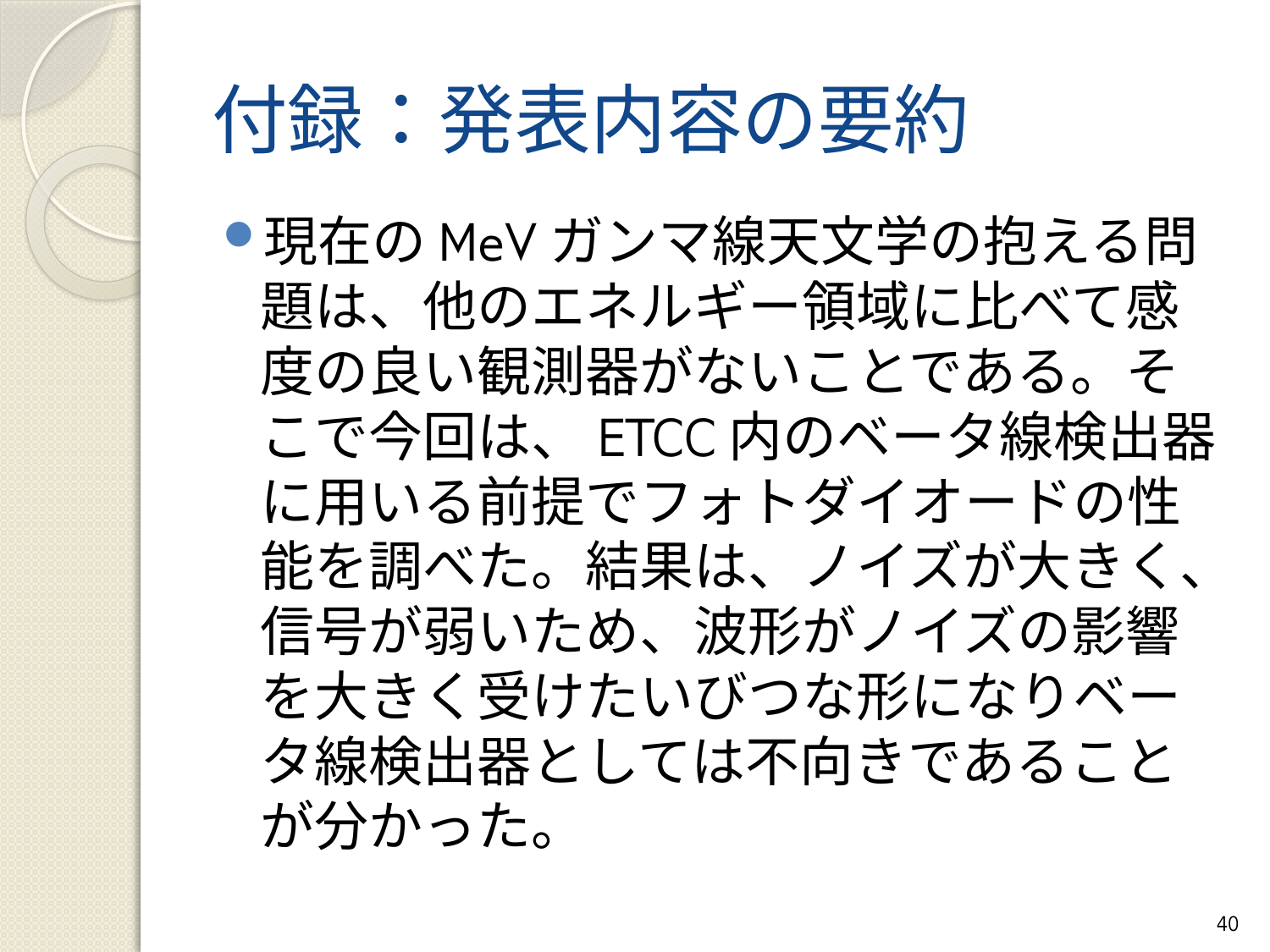

# 付録：発表内容の要約
現在のMeVガンマ線天文学の抱える問題は、他のエネルギー領域に比べて感度の良い観測器がないことである。そこで今回は、ETCC内のベータ線検出器に用いる前提でフォトダイオードの性能を調べた。結果は、ノイズが大きく、信号が弱いため、波形がノイズの影響を大きく受けたいびつな形になりベータ線検出器としては不向きであることが分かった。

40